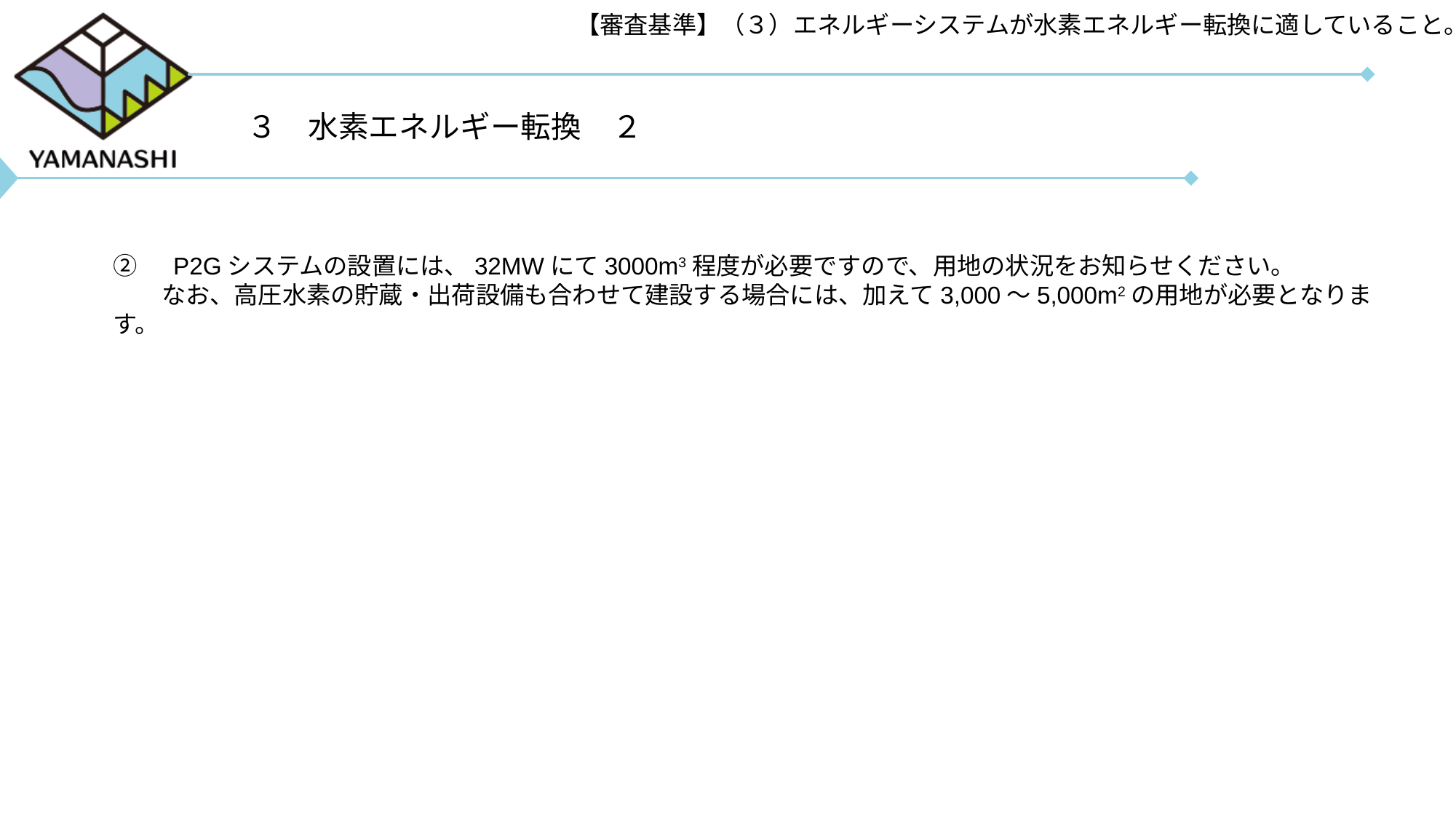

【審査基準】（３）エネルギーシステムが水素エネルギー転換に適していること。
３　水素エネルギー転換　２
②　P2Gシステムの設置には、32MWにて3000m3程度が必要ですので、用地の状況をお知らせください。
　　なお、高圧水素の貯蔵・出荷設備も合わせて建設する場合には、加えて3,000～5,000m2の用地が必要となります。